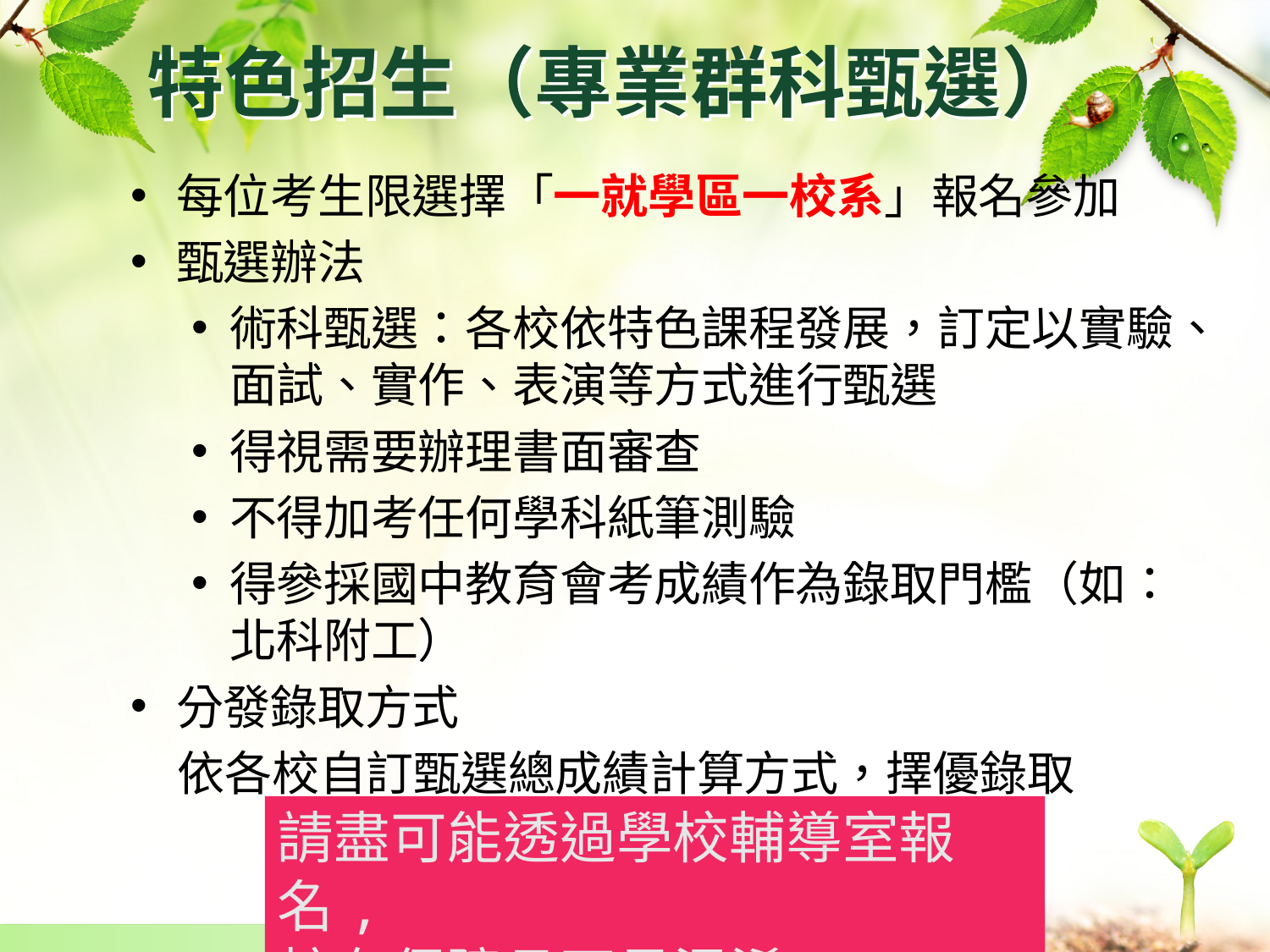

# 特色招生（專業群科甄選）
每位考生限選擇「一就學區一校系」報名參加
甄選辦法
術科甄選：各校依特色課程發展，訂定以實驗、面試、實作、表演等方式進行甄選
得視需要辦理書面審查
不得加考任何學科紙筆測驗
得參採國中教育會考成績作為錄取門檻（如：北科附工）
分發錄取方式
　依各校自訂甄選總成績計算方式，擇優錄取

請盡可能透過學校輔導室報名,
較有保障且不易混淆